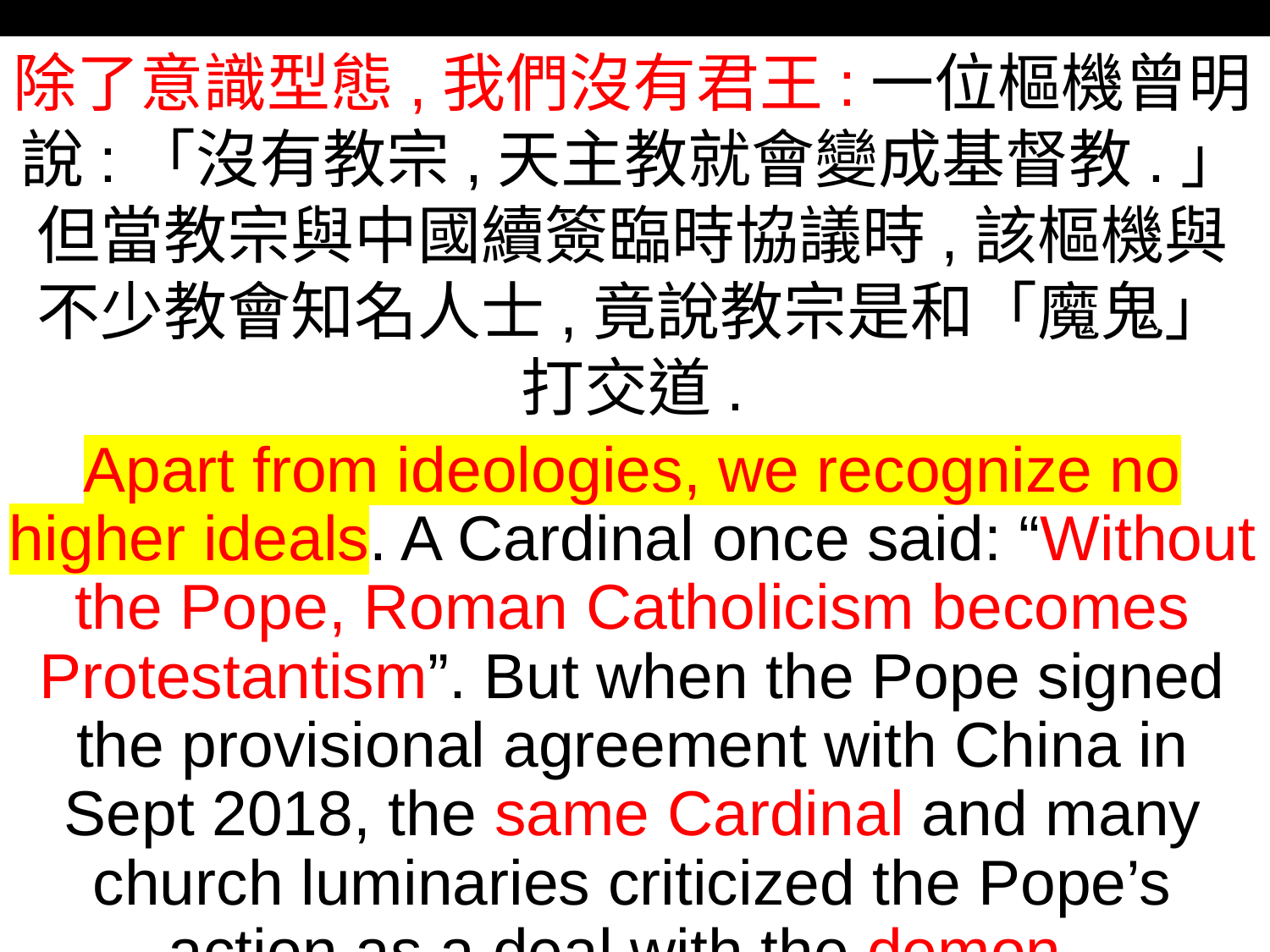

除了意識型態,我們沒有君王:一位樞機曾明說:「沒有教宗,天主教就會變成基督教.」但當教宗與中國續簽臨時協議時,該樞機與不少教會知名人士,竟說教宗是和「魔鬼」打交道.
Apart from ideologies, we recognize no higher ideals. A Cardinal once said: “Without the Pope, Roman Catholicism becomes Protestantism”. But when the Pope signed the provisional agreement with China in Sept 2018, the same Cardinal and many church luminaries criticized the Pope’s action as a deal with the demon.